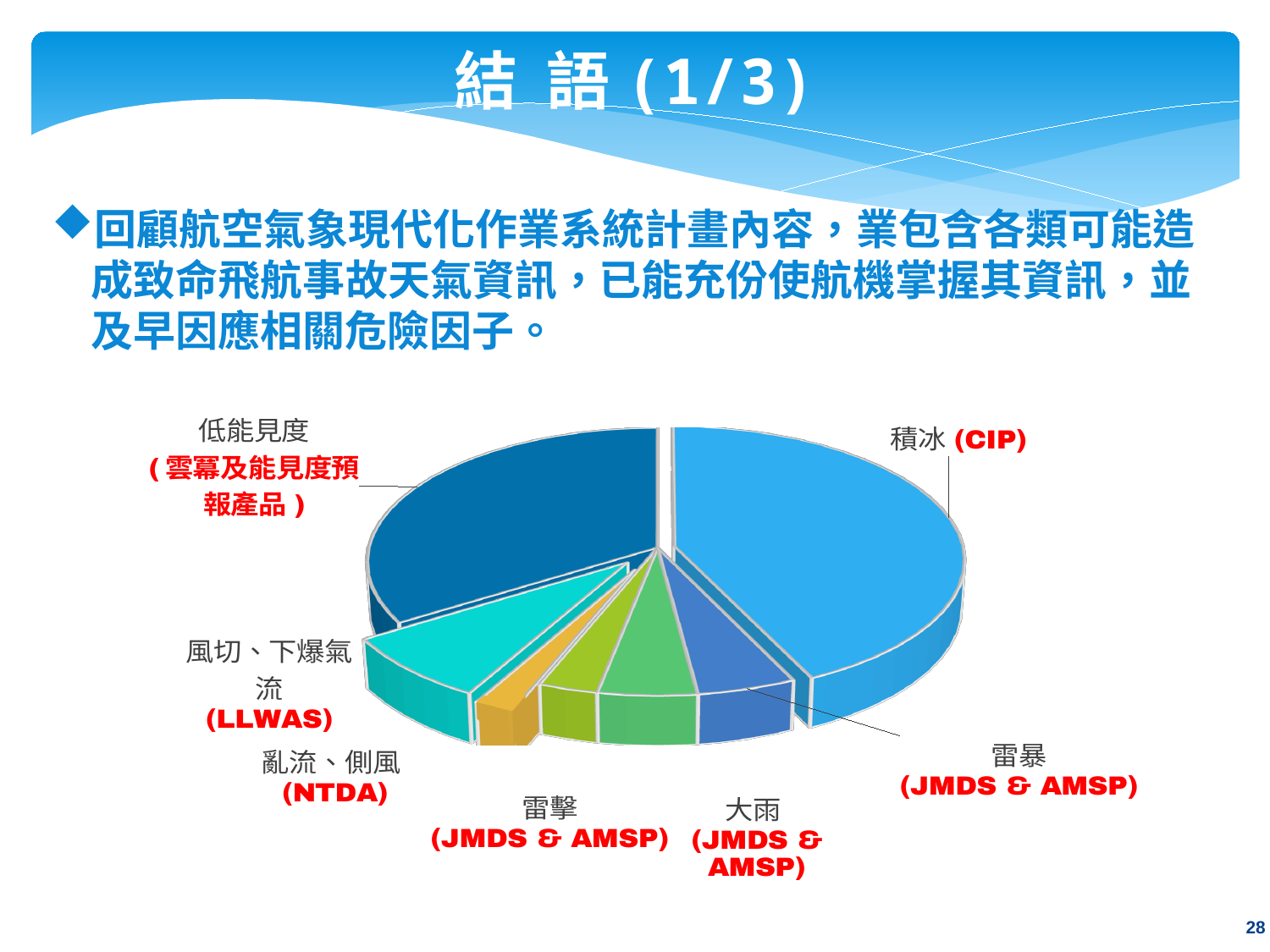

結  語(1/3)
回顧航空氣象現代化作業系統計畫內容，業包含各類可能造成致命飛航事故天氣資訊，已能充份使航機掌握其資訊，並及早因應相關危險因子。

[unsupported chart]

28